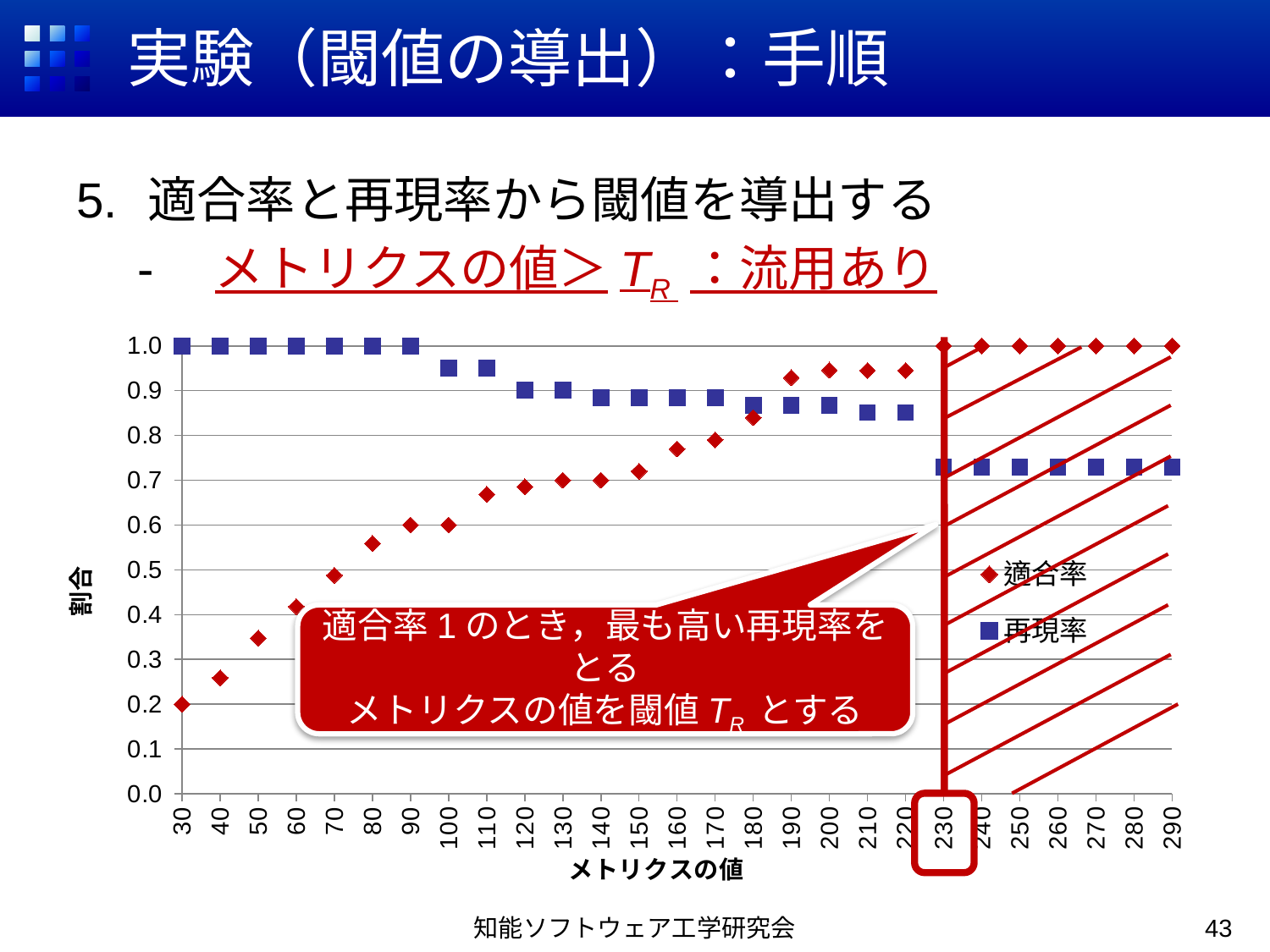

# 実験（閾値の導出）：手順
適合率と再現率から閾値を導出する
　-　メトリクスの値＞TR ：流用あり

### Chart

| Category |  |  |
|---|---|---|
適合率1のとき，最も高い再現率をとる
メトリクスの値を閾値TR とする

知能ソフトウェア工学研究会
43